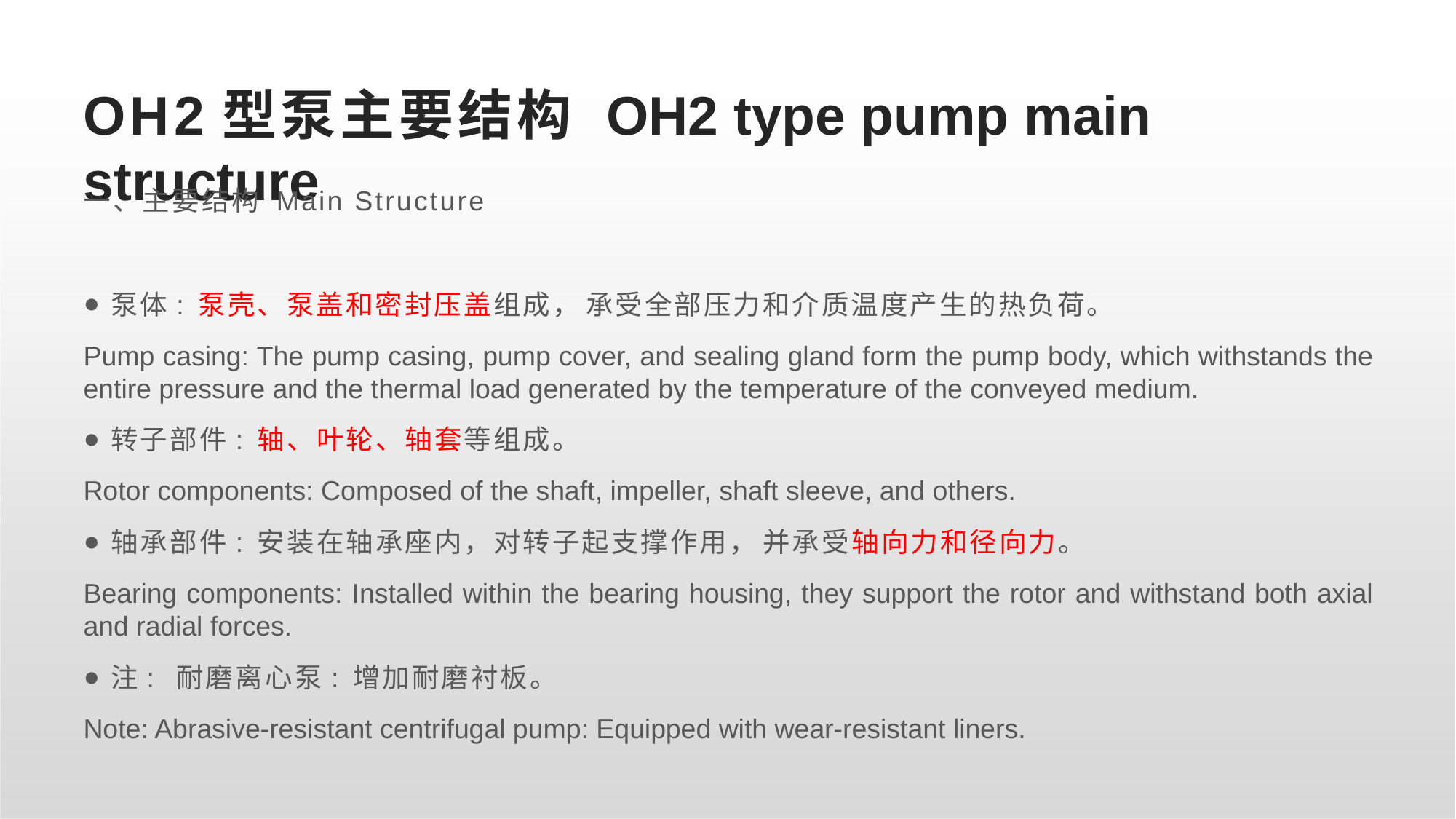

# OH2型泵主要结构 OH2 type pump main structure
一、主要结构 Main Structure

泵体: 泵壳、泵盖和密封压盖组成， 承受全部压力和介质温度产生的热负荷。
Pump casing: The pump casing, pump cover, and sealing gland form the pump body, which withstands the entire pressure and the thermal load generated by the temperature of the conveyed medium.
转子部件: 轴、叶轮、轴套等组成。
Rotor components: Composed of the shaft, impeller, shaft sleeve, and others.
轴承部件: 安装在轴承座内，对转子起支撑作用， 并承受轴向力和径向力。
Bearing components: Installed within the bearing housing, they support the rotor and withstand both axial and radial forces.
注:  耐磨离心泵: 增加耐磨衬板。
Note: Abrasive-resistant centrifugal pump: Equipped with wear-resistant liners.